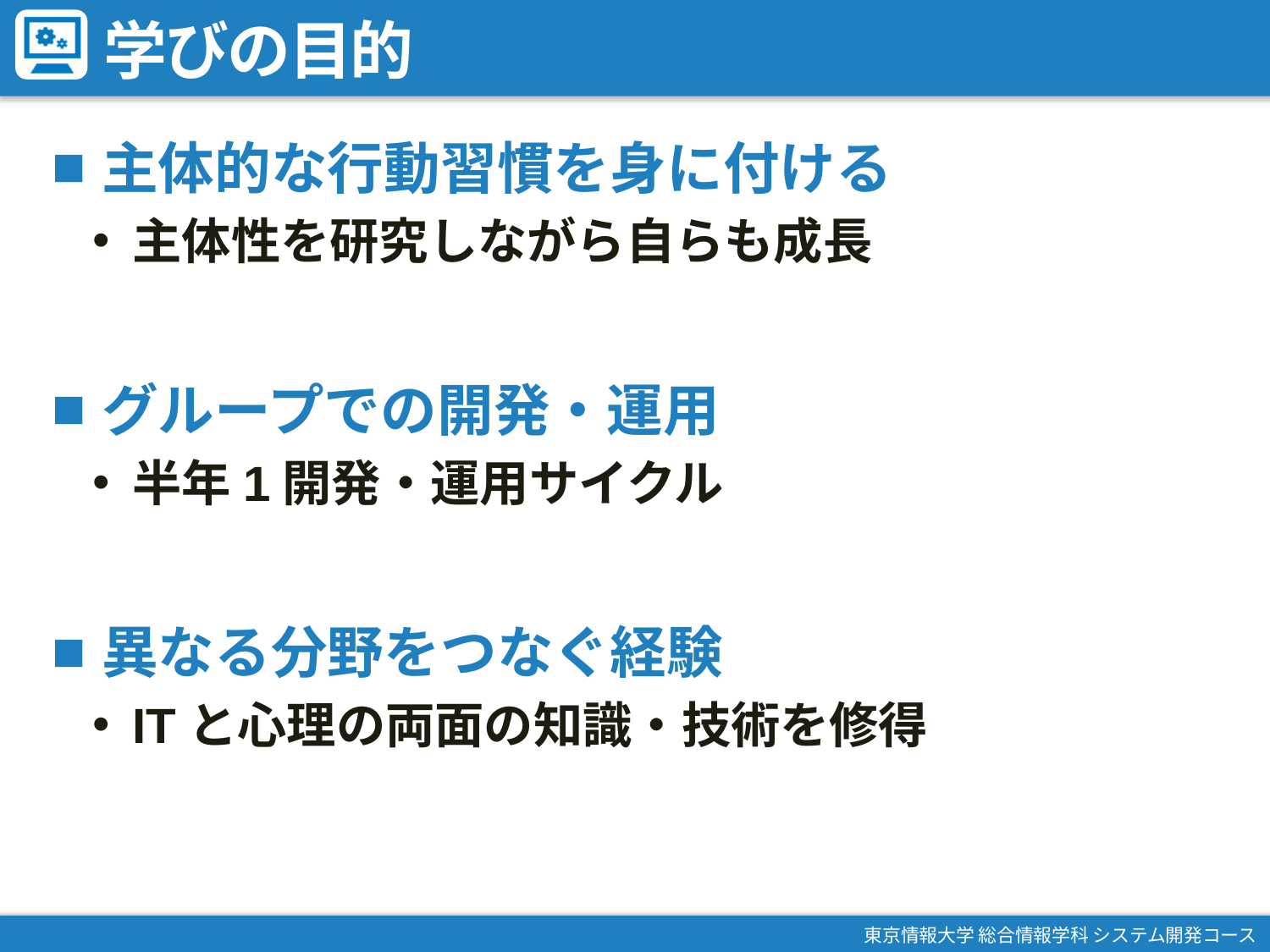

# 学びの目的
主体的な行動習慣を身に付ける
主体性を研究しながら自らも成長

グループでの開発・運用
半年1開発・運用サイクル

異なる分野をつなぐ経験
ITと心理の両面の知識・技術を修得